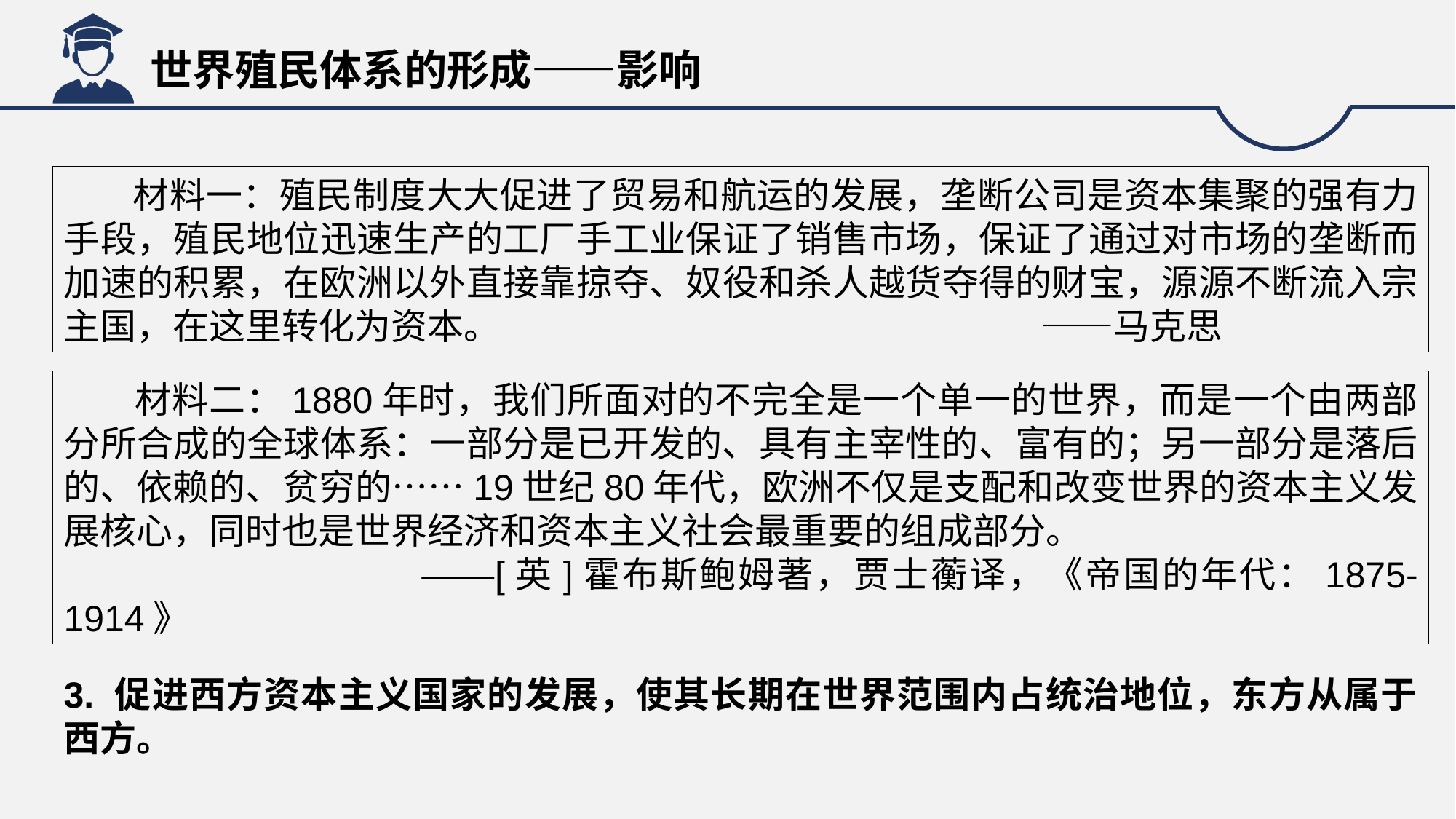

世界殖民体系的形成——影响
       材料一：殖民制度大大促进了贸易和航运的发展，垄断公司是资本集聚的强有力手段，殖民地位迅速生产的工厂手工业保证了销售市场，保证了通过对市场的垄断而加速的积累，在欧洲以外直接靠掠夺、奴役和杀人越货夺得的财宝，源源不断流入宗主国，在这里转化为资本。                                                                  ——马克思
       材料二：1880年时，我们所面对的不完全是一个单一的世界，而是一个由两部分所合成的全球体系：一部分是已开发的、具有主宰性的、富有的；另一部分是落后的、依赖的、贫穷的……19世纪80年代，欧洲不仅是支配和改变世界的资本主义发展核心，同时也是世界经济和资本主义社会最重要的组成部分。
                             ——[英]霍布斯鲍姆著，贾士蘅译，《帝国的年代：1875-1914》
3. 促进西方资本主义国家的发展，使其长期在世界范围内占统治地位，东方从属于西方。